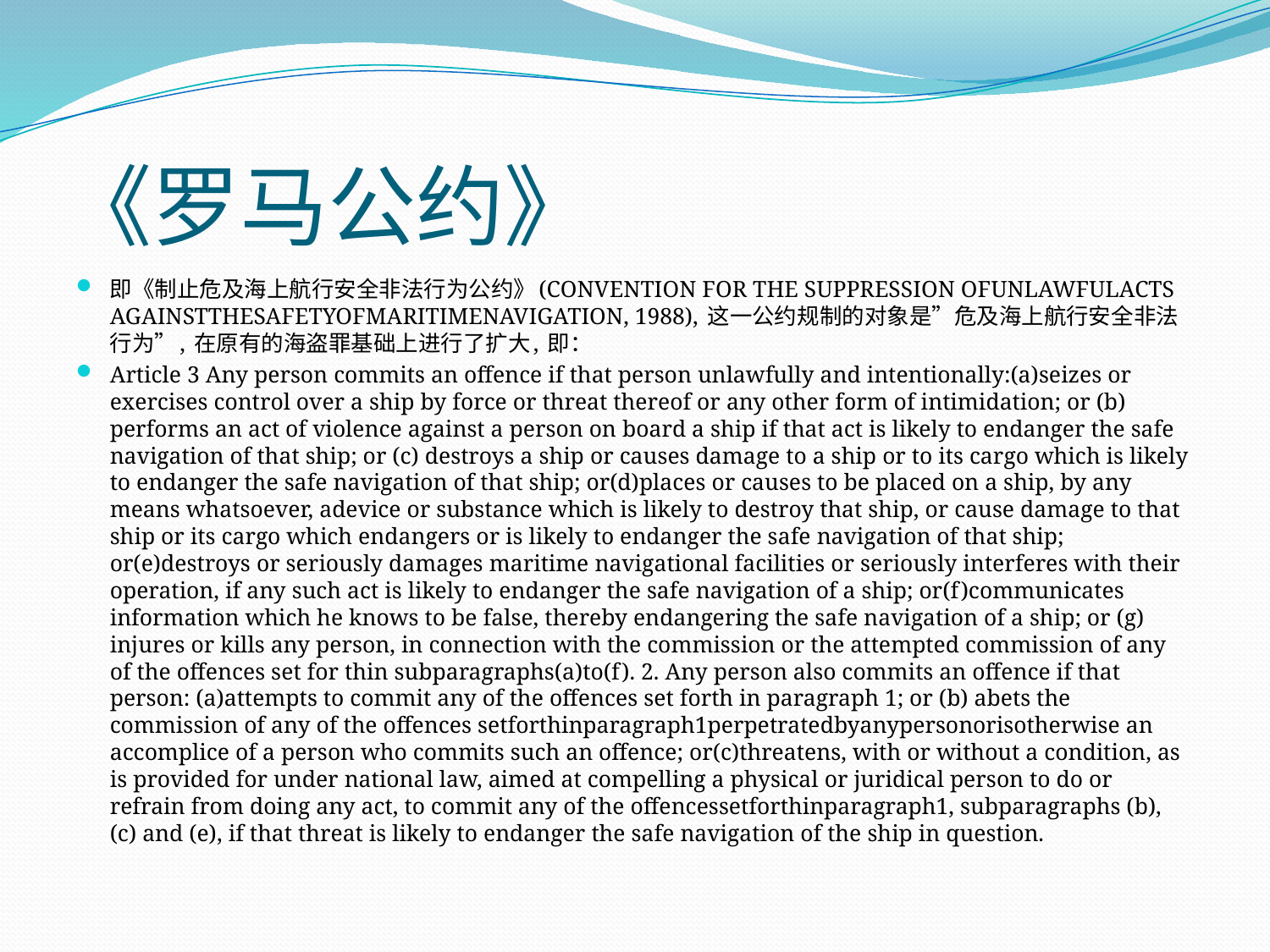

# 《罗马公约》
即《制止危及海上航行安全非法行为公约》(CONVENTION FOR THE SUPPRESSION OFUNLAWFULACTS AGAINSTTHESAFETYOFMARITIMENAVIGATION, 1988), 这一公约规制的对象是”危及海上航行安全非法行为”, 在原有的海盗罪基础上进行了扩大, 即：
Article 3 Any person commits an offence if that person unlawfully and intentionally:(a)seizes or exercises control over a ship by force or threat thereof or any other form of intimidation; or (b) performs an act of violence against a person on board a ship if that act is likely to endanger the safe navigation of that ship; or (c) destroys a ship or causes damage to a ship or to its cargo which is likely to endanger the safe navigation of that ship; or(d)places or causes to be placed on a ship, by any means whatsoever, adevice or substance which is likely to destroy that ship, or cause damage to that ship or its cargo which endangers or is likely to endanger the safe navigation of that ship; or(e)destroys or seriously damages maritime navigational facilities or seriously interferes with their operation, if any such act is likely to endanger the safe navigation of a ship; or(f)communicates information which he knows to be false, thereby endangering the safe navigation of a ship; or (g) injures or kills any person, in connection with the commission or the attempted commission of any of the offences set for thin subparagraphs(a)to(f). 2. Any person also commits an offence if that person: (a)attempts to commit any of the offences set forth in paragraph 1; or (b) abets the commission of any of the offences setforthinparagraph1perpetratedbyanypersonorisotherwise an accomplice of a person who commits such an offence; or(c)threatens, with or without a condition, as is provided for under national law, aimed at compelling a physical or juridical person to do or refrain from doing any act, to commit any of the offencessetforthinparagraph1, subparagraphs (b), (c) and (e), if that threat is likely to endanger the safe navigation of the ship in question.